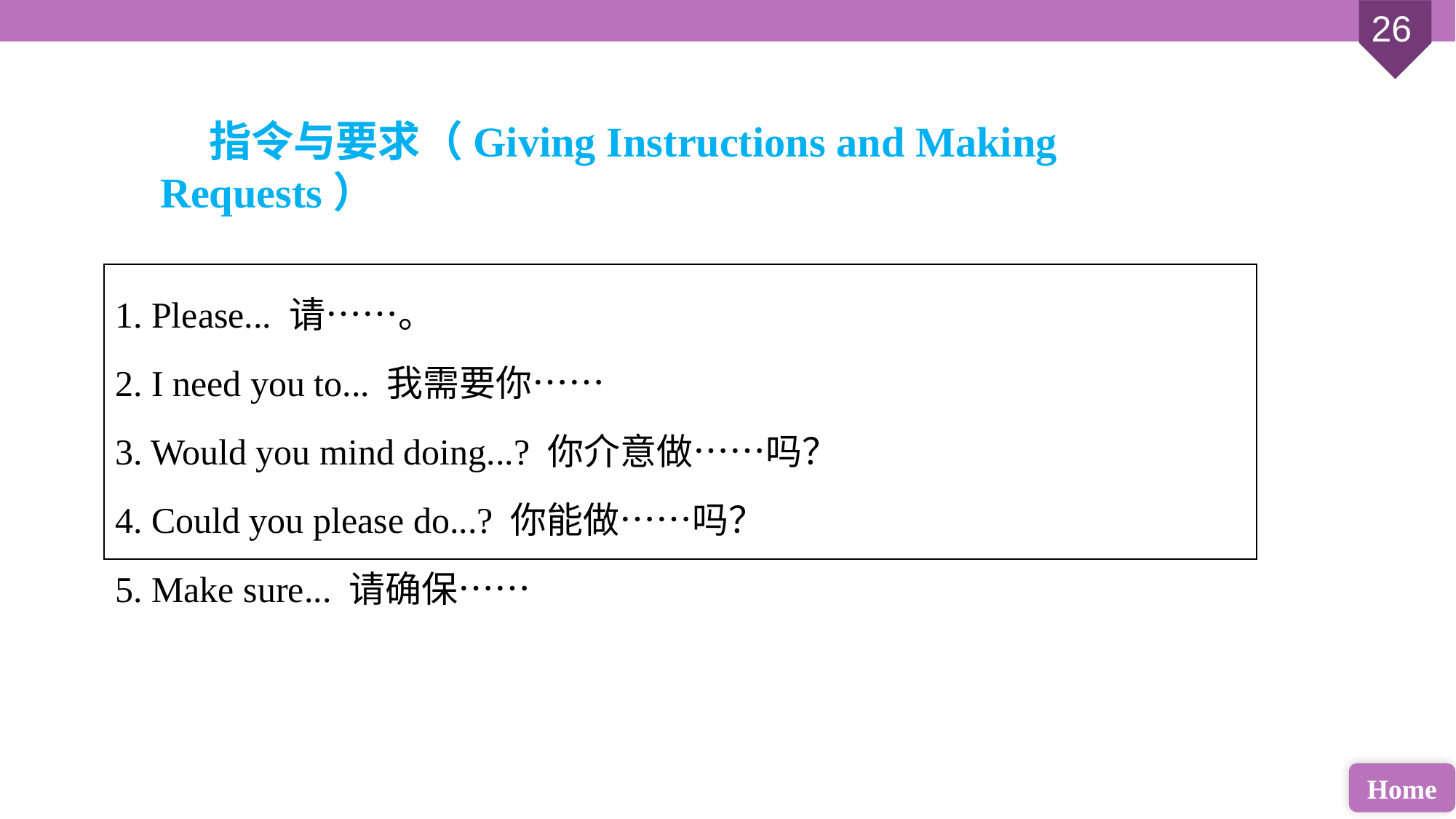

指令与要求（Giving Instructions and Making Requests）
| 1. Please... 请……。 2. I need you to... 我需要你…… 3. Would you mind doing...? 你介意做……吗？ 4. Could you please do...? 你能做……吗？ 5. Make sure... 请确保…… |
| --- |